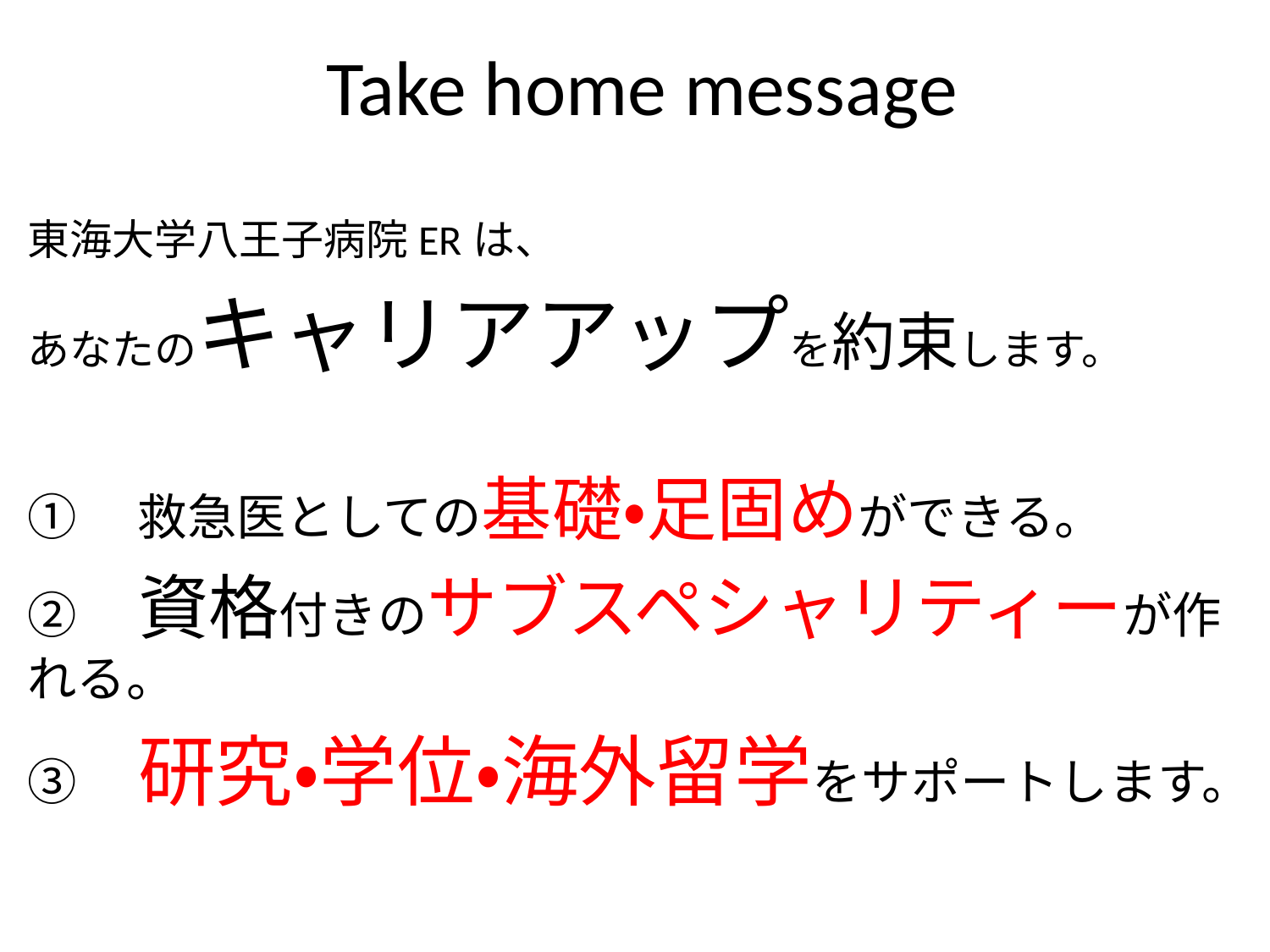

# Take home message
東海大学八王子病院ERは、
あなたのキャリアアップを約束します。

①　救急医としての基礎・足固めができる。
②　資格付きのサブスペシャリティーが作れる。
③　研究・学位・海外留学をサポートします。